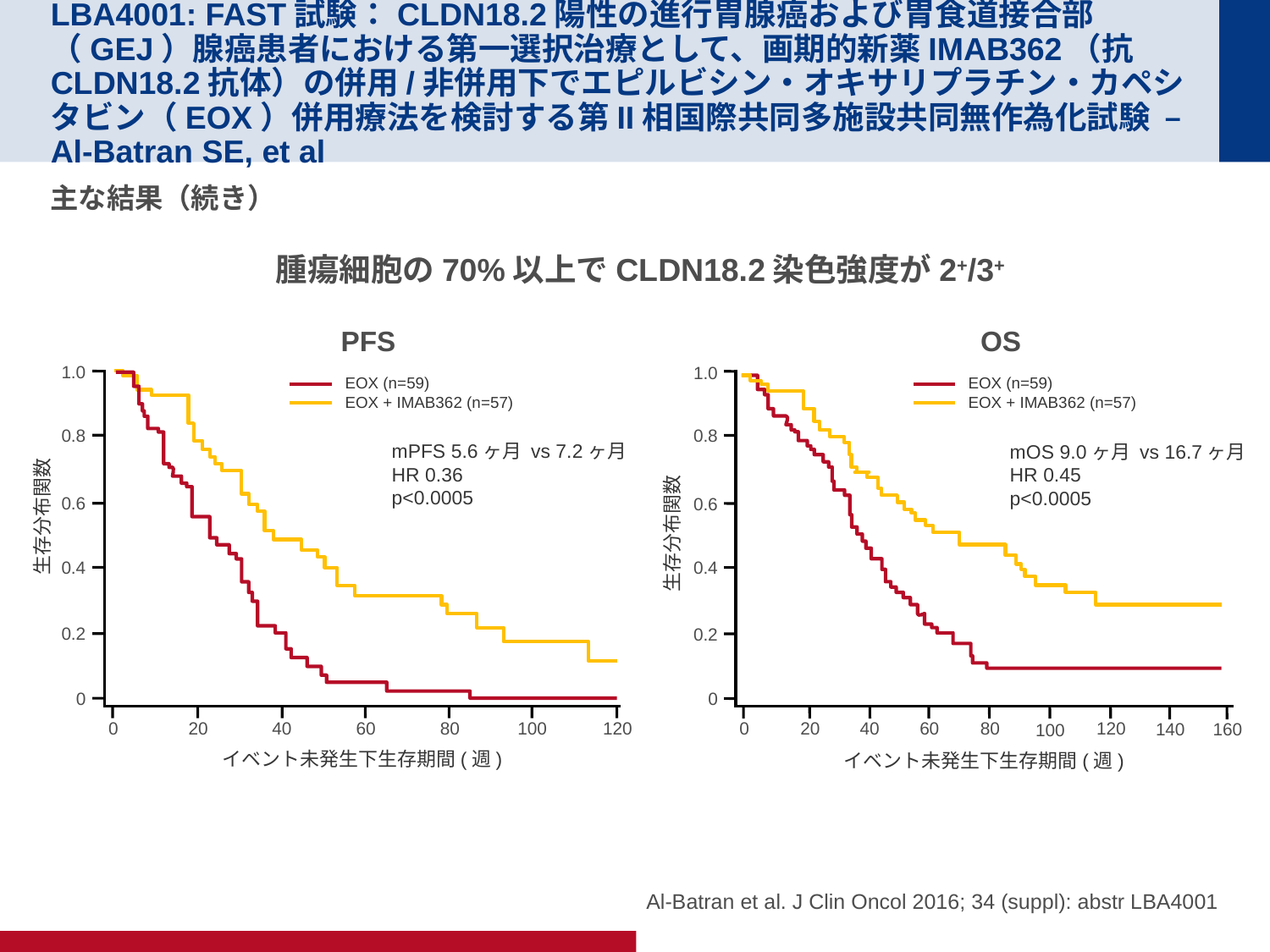

# LBA4001: FAST試験：CLDN18.2陽性の進行胃腺癌および胃食道接合部（GEJ）腺癌患者における第一選択治療として、画期的新薬IMAB362（抗CLDN18.2抗体）の併用/非併用下でエピルビシン・オキサリプラチン・カペシタビン（EOX）併用療法を検討する第II相国際共同多施設共同無作為化試験  – Al-Batran SE, et al
主な結果（続き）

腫瘍細胞の70%以上でCLDN18.2染色強度が2+/3+
PFS
OS
1.0
EOX (n=59)
EOX + IMAB362 (n=57)

0.8
mPFS 5.6ヶ月 vs 7.2ヶ月
HR 0.36
p<0.0005

0.6
生存分布関数

0.4

0.2

0

0
20
40
60
80
100
120
イベント未発生下生存期間(週)

1.0
EOX (n=59)
EOX + IMAB362 (n=57)

0.8
mOS 9.0ヶ月 vs 16.7ヶ月
HR 0.45
p<0.0005

0.6

生存分布関数
0.4

0.2

0

0
20
40
60
80
120
140
160
100
イベント未発生下生存期間(週)
Al-Batran et al. J Clin Oncol 2016; 34 (suppl): abstr LBA4001